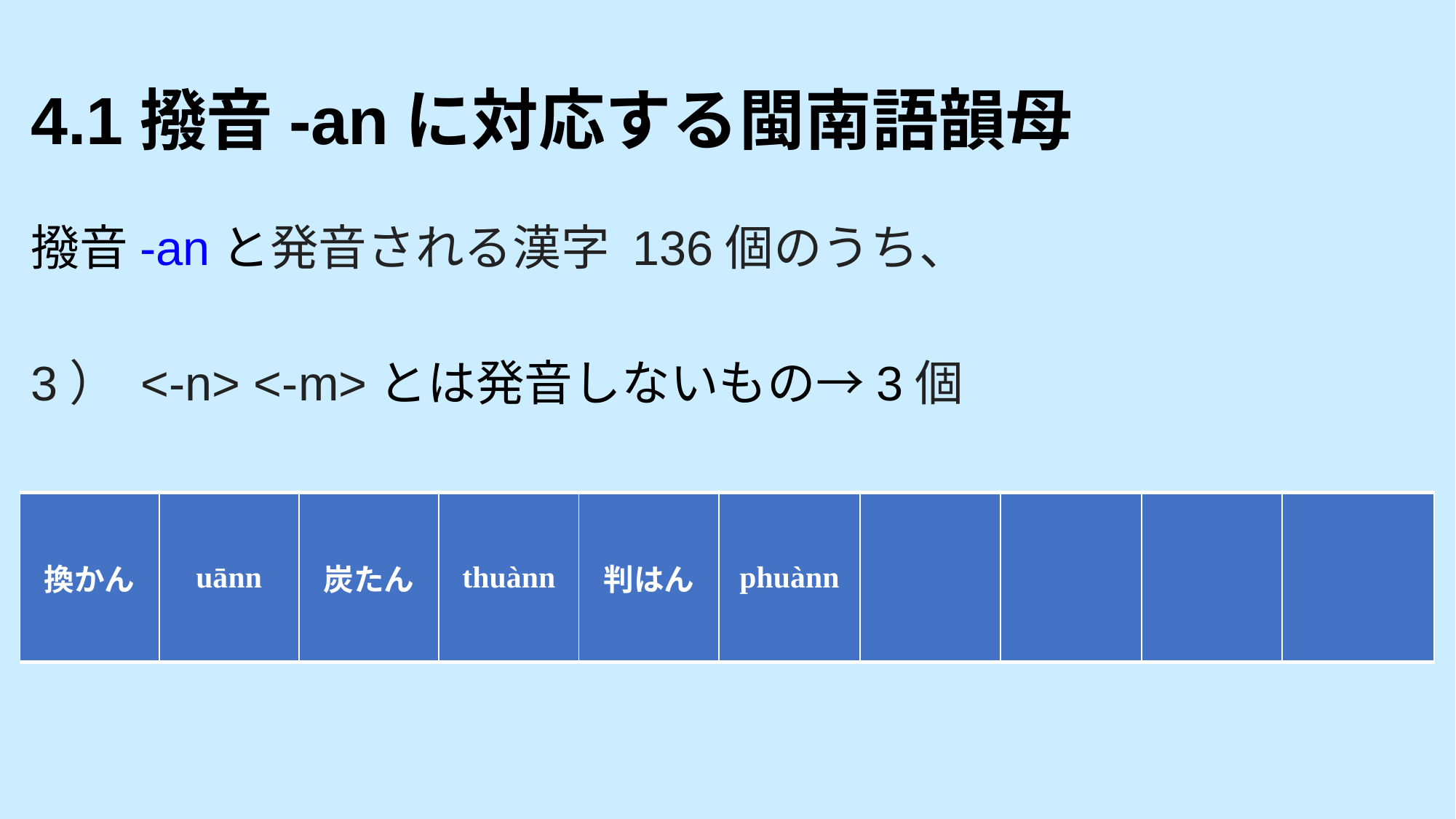

# 4.1撥音-anに対応する閩南語韻母
撥音-anと発音される漢字 136個のうち、

3） <-n> <-m>とは発音しないもの→3個

| 換かん | uānn | 炭たん | thuànn | 判はん | phuànn |  |  |  |  |
| --- | --- | --- | --- | --- | --- | --- | --- | --- | --- |